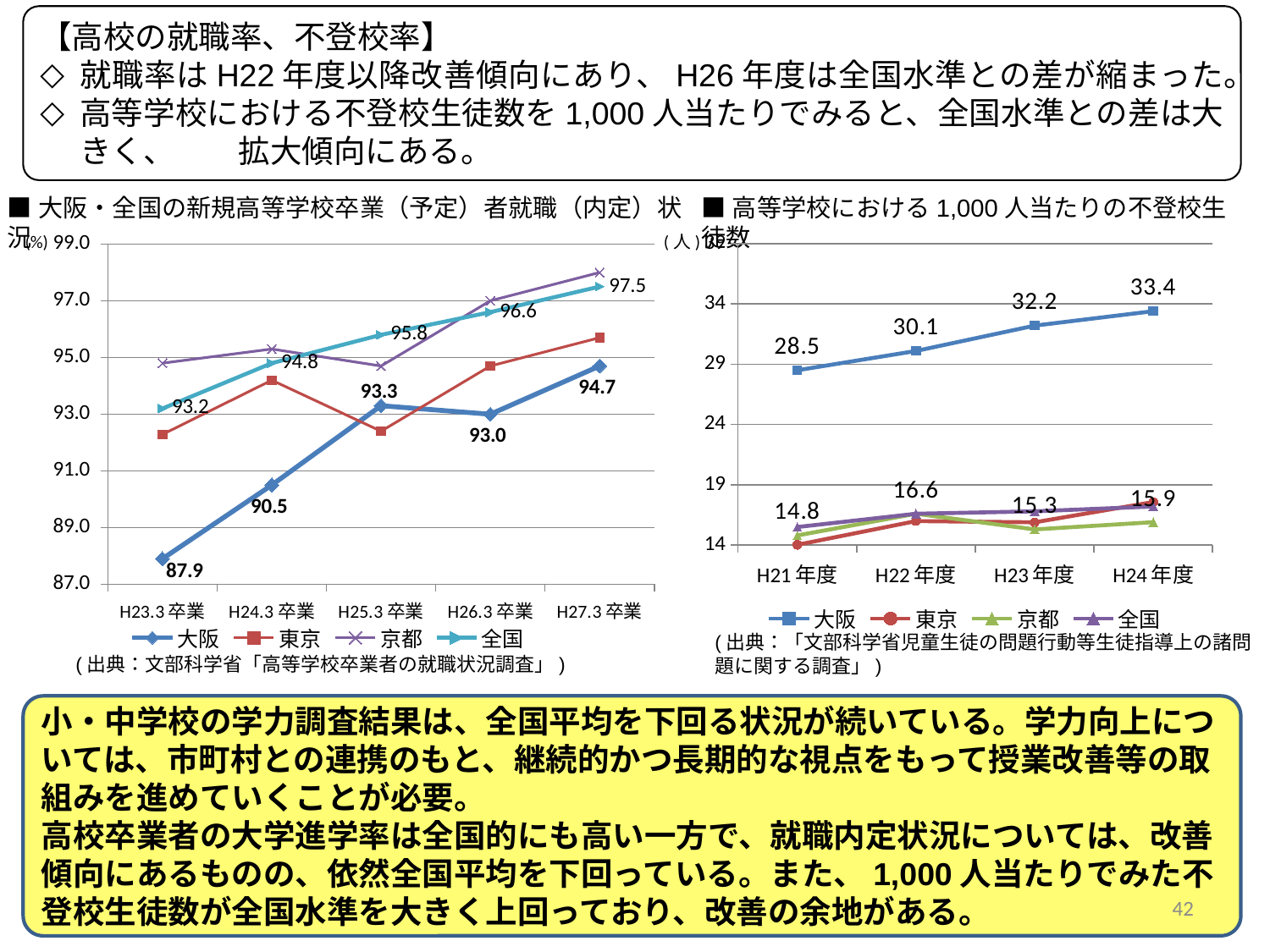

【高校の就職率、不登校率】
就職率はH22年度以降改善傾向にあり、H26年度は全国水準との差が縮まった。
高等学校における不登校生徒数を1,000人当たりでみると、全国水準との差は大きく、　　拡大傾向にある。
■大阪・全国の新規高等学校卒業（予定）者就職（内定）状況
■高等学校における1,000人当たりの不登校生徒数

[unsupported chart]

(人)
(%)

### Chart

| Category | 大阪 | 東京 | 京都 | 全国 |
|---|---|---|---|---|
| H21年度 | 28.5 | 14.022 | 14.8 | 15.5 |
| H22年度 | 30.1 | 15.992 | 16.6 | 16.6 |
| H23年度 | 32.2 | 15.889 | 15.3 | 16.8 |
| H24年度 | 33.4 | 17.57 | 15.9 | 17.2 |
(出典：「文部科学省児童生徒の問題行動等生徒指導上の諸問題に関する調査」)
(出典：文部科学省「高等学校卒業者の就職状況調査」)
小・中学校の学力調査結果は、全国平均を下回る状況が続いている。学力向上については、市町村との連携のもと、継続的かつ長期的な視点をもって授業改善等の取組みを進めていくことが必要。
高校卒業者の大学進学率は全国的にも高い一方で、就職内定状況については、改善傾向にあるものの、依然全国平均を下回っている。また、1,000人当たりでみた不登校生徒数が全国水準を大きく上回っており、改善の余地がある。
42